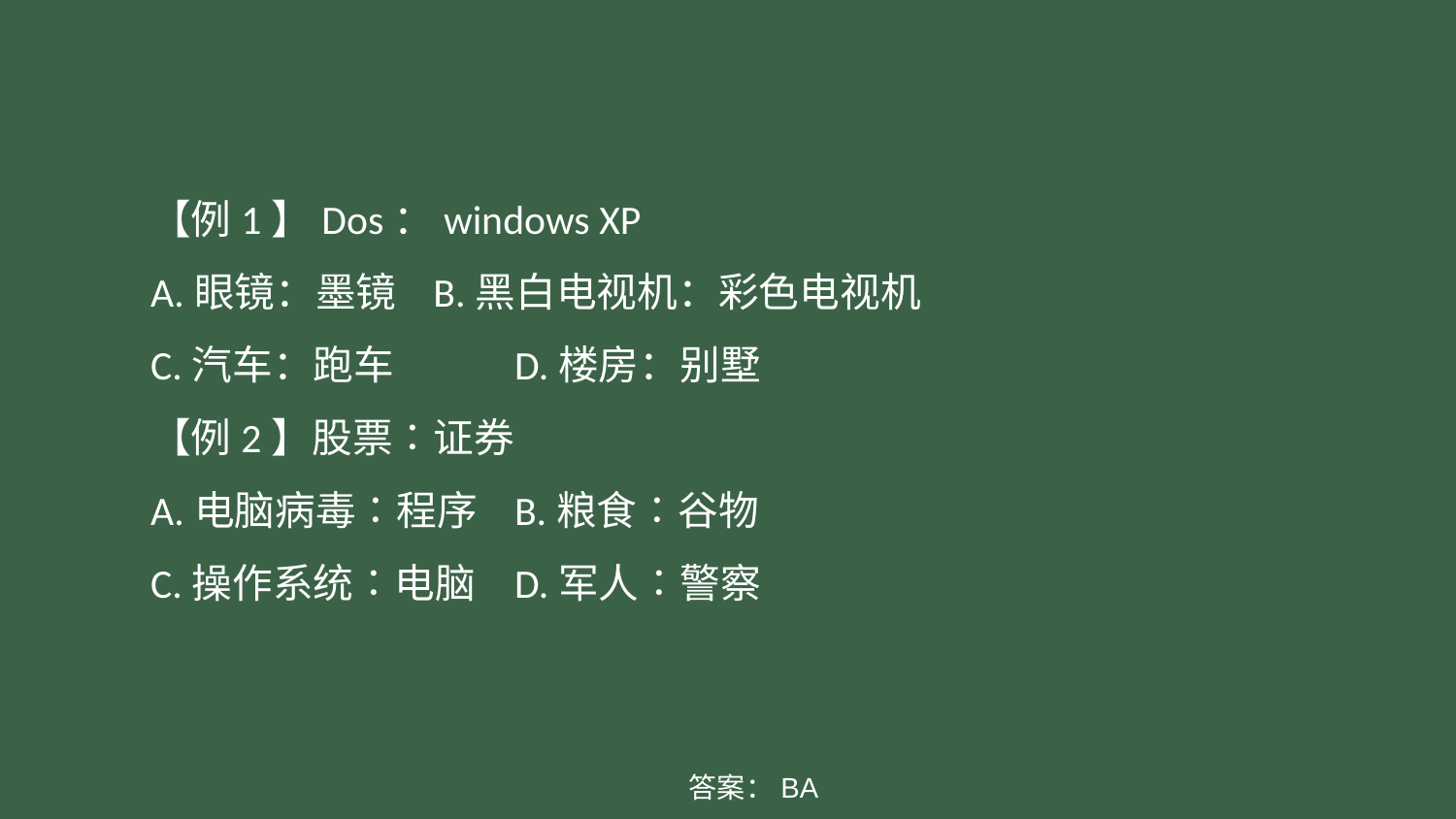

#
【例1】Dos：windows XP
A.眼镜：墨镜   B.黑白电视机：彩色电视机
C.汽车：跑车	D.楼房：别墅
【例2】股票∶证券
A.电脑病毒∶程序	B.粮食∶谷物
C.操作系统∶电脑	D.军人∶警察

答案：BA